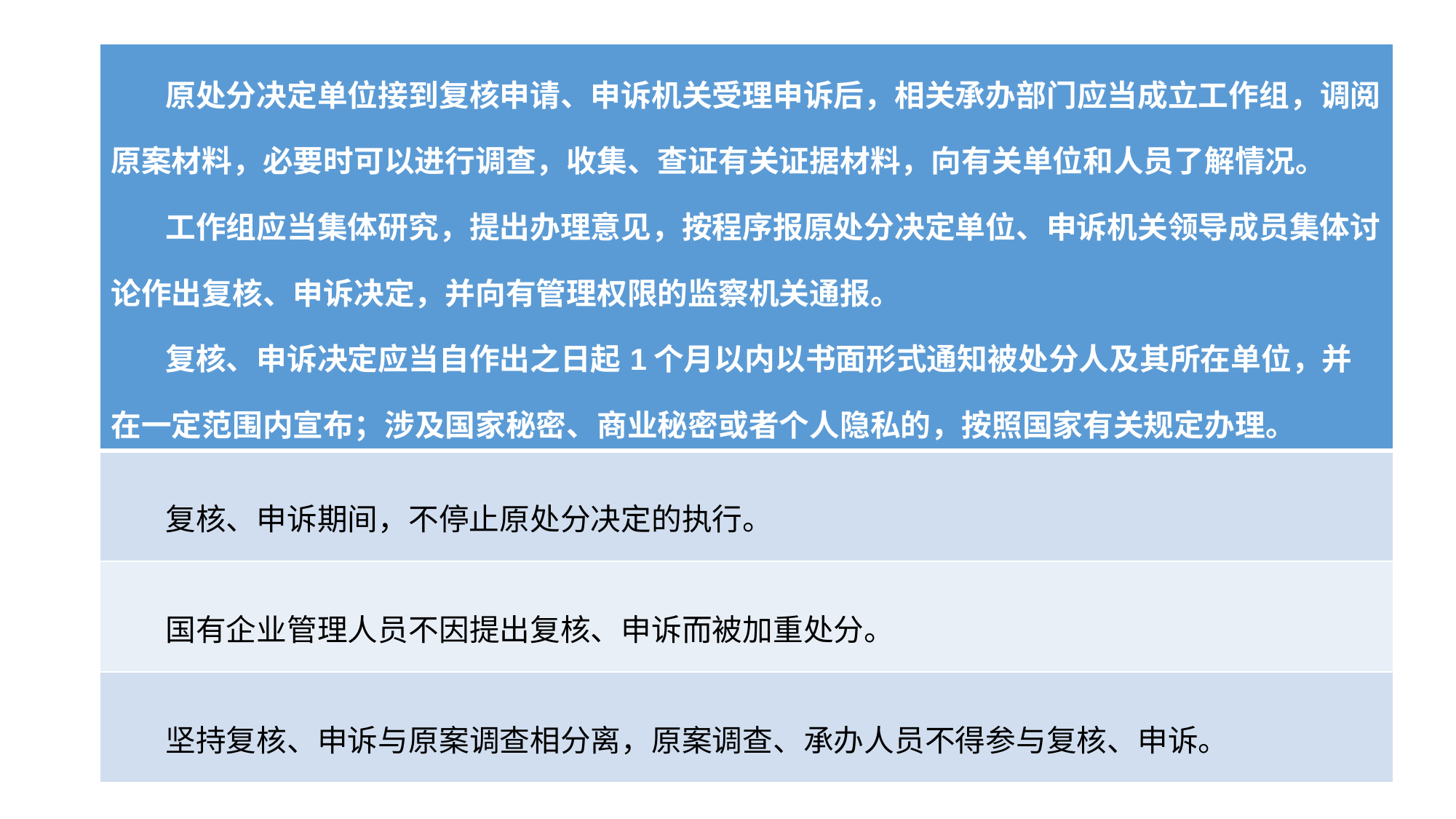

| 原处分决定单位接到复核申请、申诉机关受理申诉后，相关承办部门应当成立工作组，调阅原案材料，必要时可以进行调查，收集、查证有关证据材料，向有关单位和人员了解情况。 工作组应当集体研究，提出办理意见，按程序报原处分决定单位、申诉机关领导成员集体讨论作出复核、申诉决定，并向有管理权限的监察机关通报。 复核、申诉决定应当自作出之日起1个月以内以书面形式通知被处分人及其所在单位，并在一定范围内宣布；涉及国家秘密、商业秘密或者个人隐私的，按照国家有关规定办理。 |
| --- |
| 复核、申诉期间，不停止原处分决定的执行。 |
| 国有企业管理人员不因提出复核、申诉而被加重处分。 |
| 坚持复核、申诉与原案调查相分离，原案调查、承办人员不得参与复核、申诉。 |
#